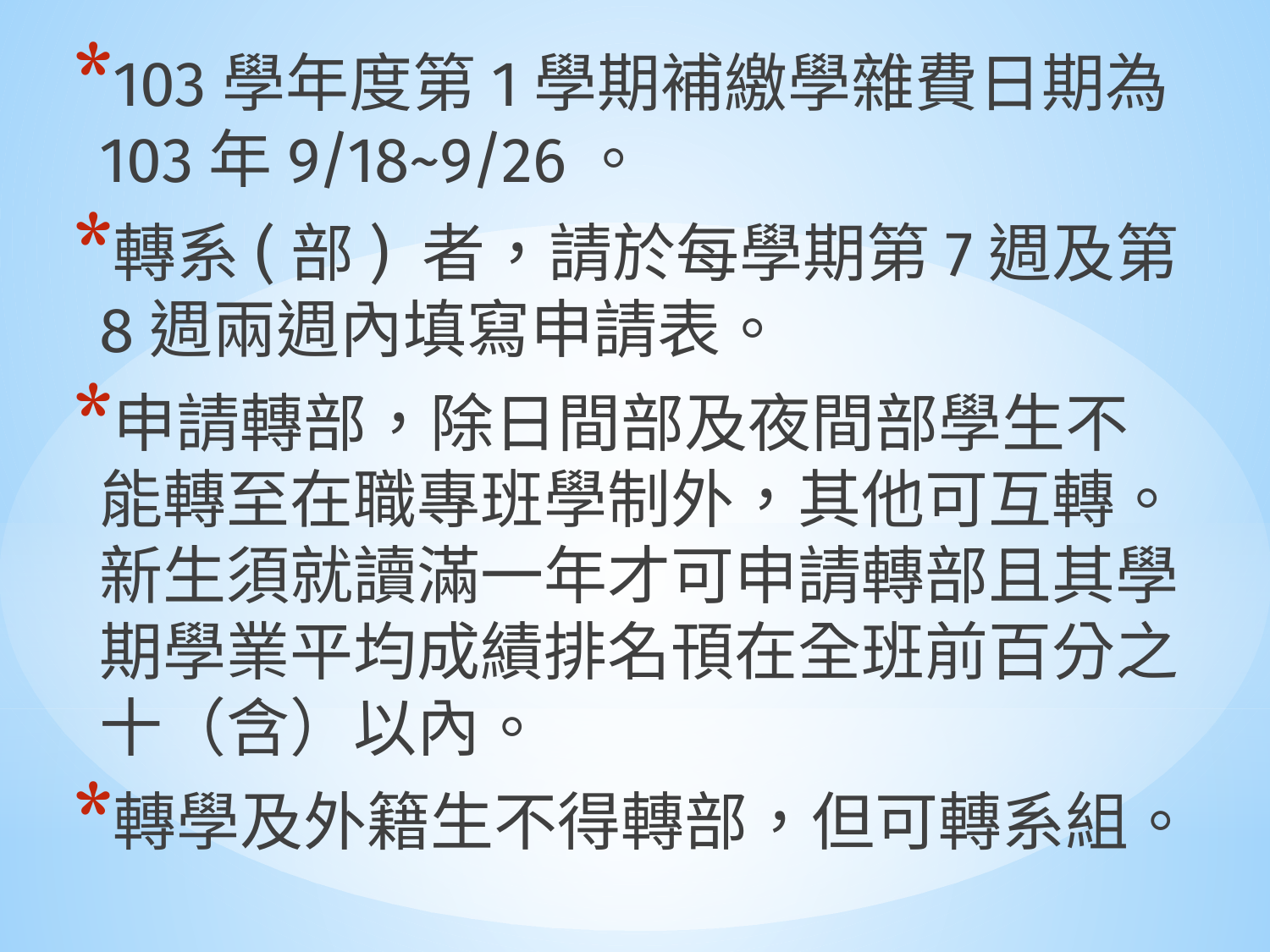

103學年度第1學期補繳學雜費日期為103年9/18~9/26。
轉系(部) 者，請於每學期第7週及第8週兩週內填寫申請表。
申請轉部，除日間部及夜間部學生不能轉至在職專班學制外，其他可互轉。新生須就讀滿一年才可申請轉部且其學期學業平均成績排名頇在全班前百分之十（含）以內。
轉學及外籍生不得轉部，但可轉系組。
#